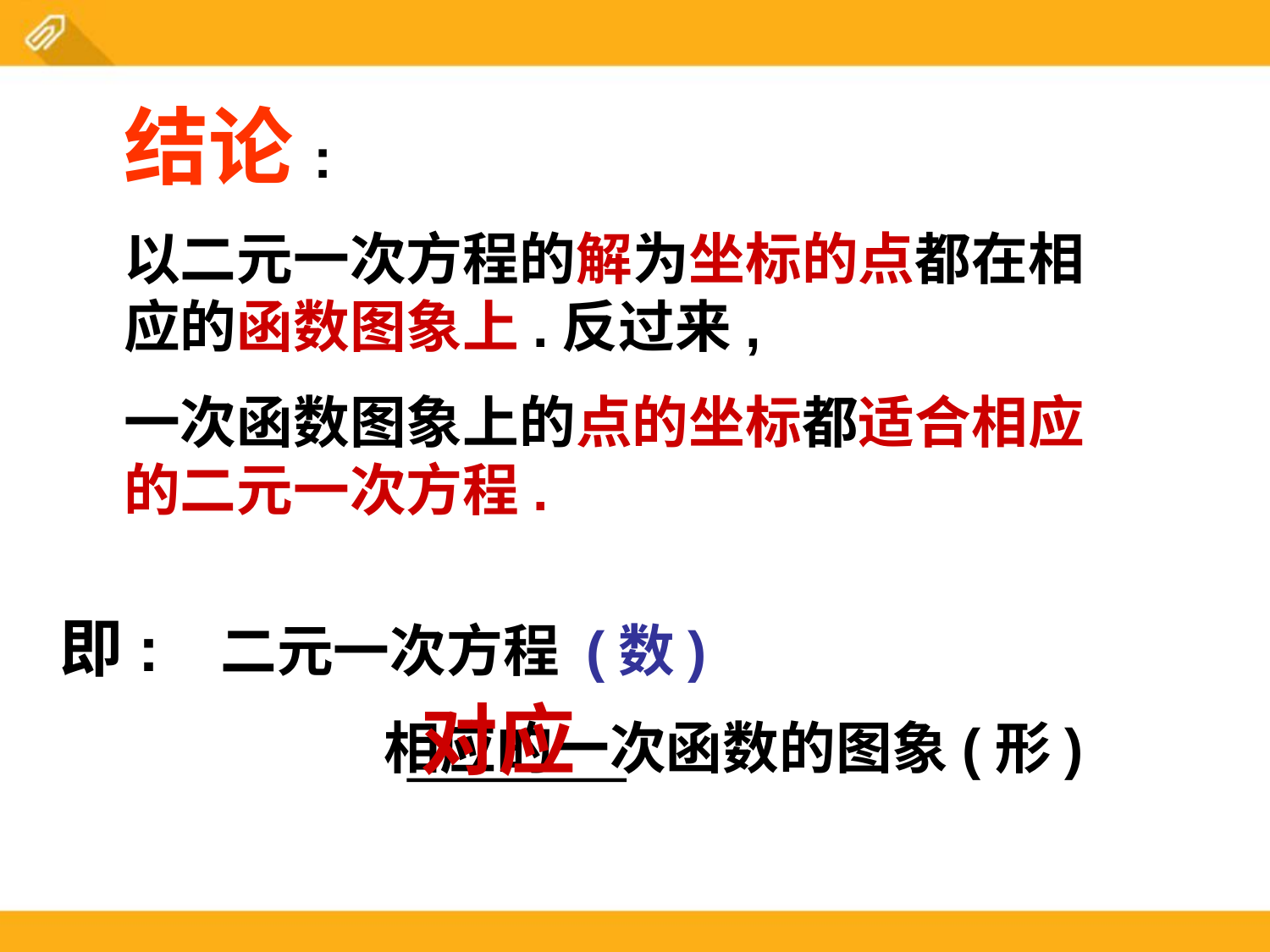

结论:
以二元一次方程的解为坐标的点都在相应的函数图象上.反过来,
一次函数图象上的点的坐标都适合相应的二元一次方程.

即:      二元一次方程 (数)
                                            相应的一次函数的图象(形)
对应